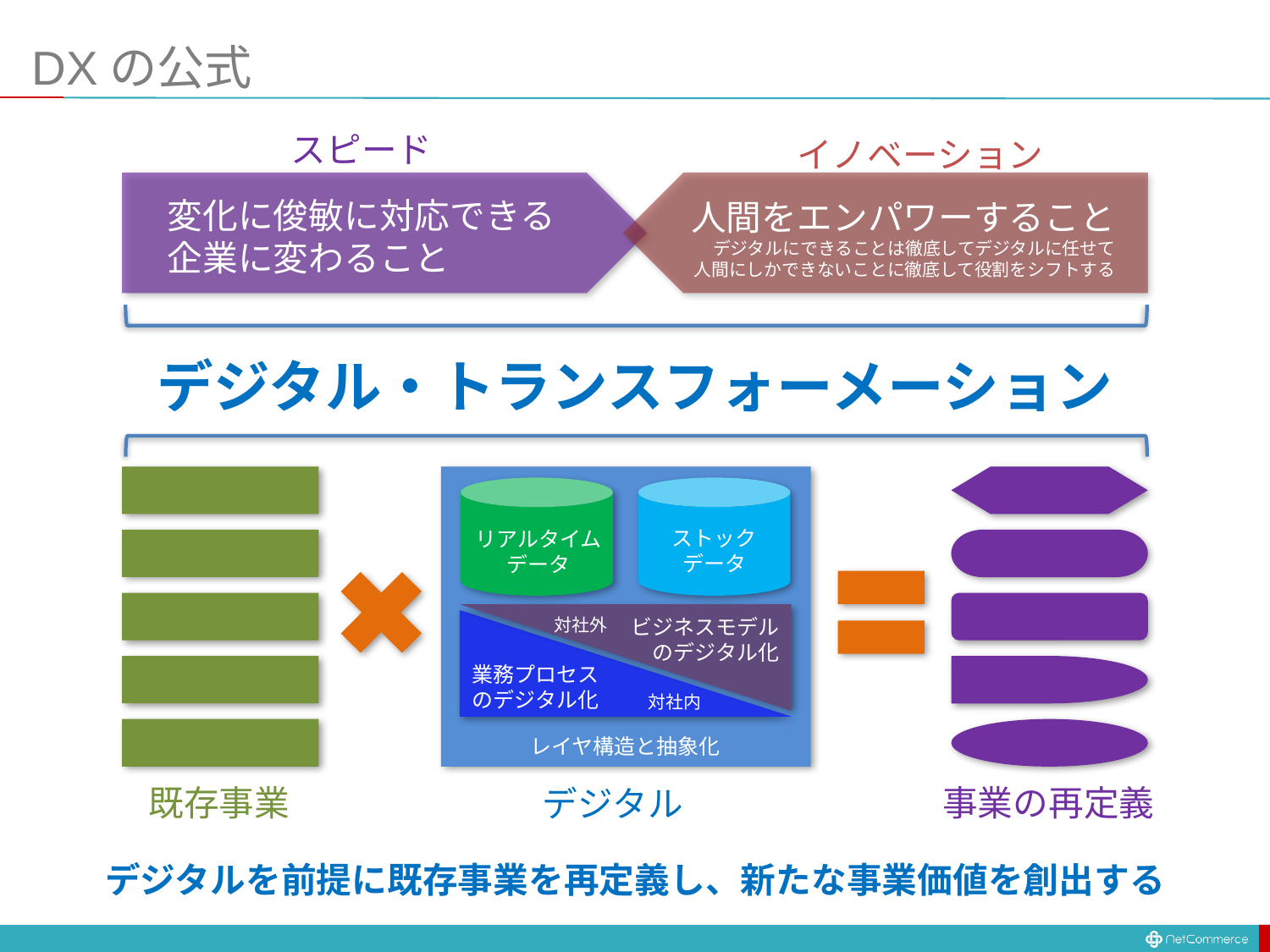

# DXの公式
スピード
イノベーション

変化に俊敏に対応できる
企業に変わること
人間をエンパワーすること
デジタルにできることは徹底してデジタルに任せて
人間にしかできないことに徹底して役割をシフトする
デジタル・トランスフォーメーション

ストック
データ
リアルタイム
データ

対社外
ビジネスモデル
のデジタル化

業務プロセス
のデジタル化

対社内

レイヤ構造と抽象化
既存事業
事業の再定義
デジタル
デジタルを前提に既存事業を再定義し、新たな事業価値を創出する